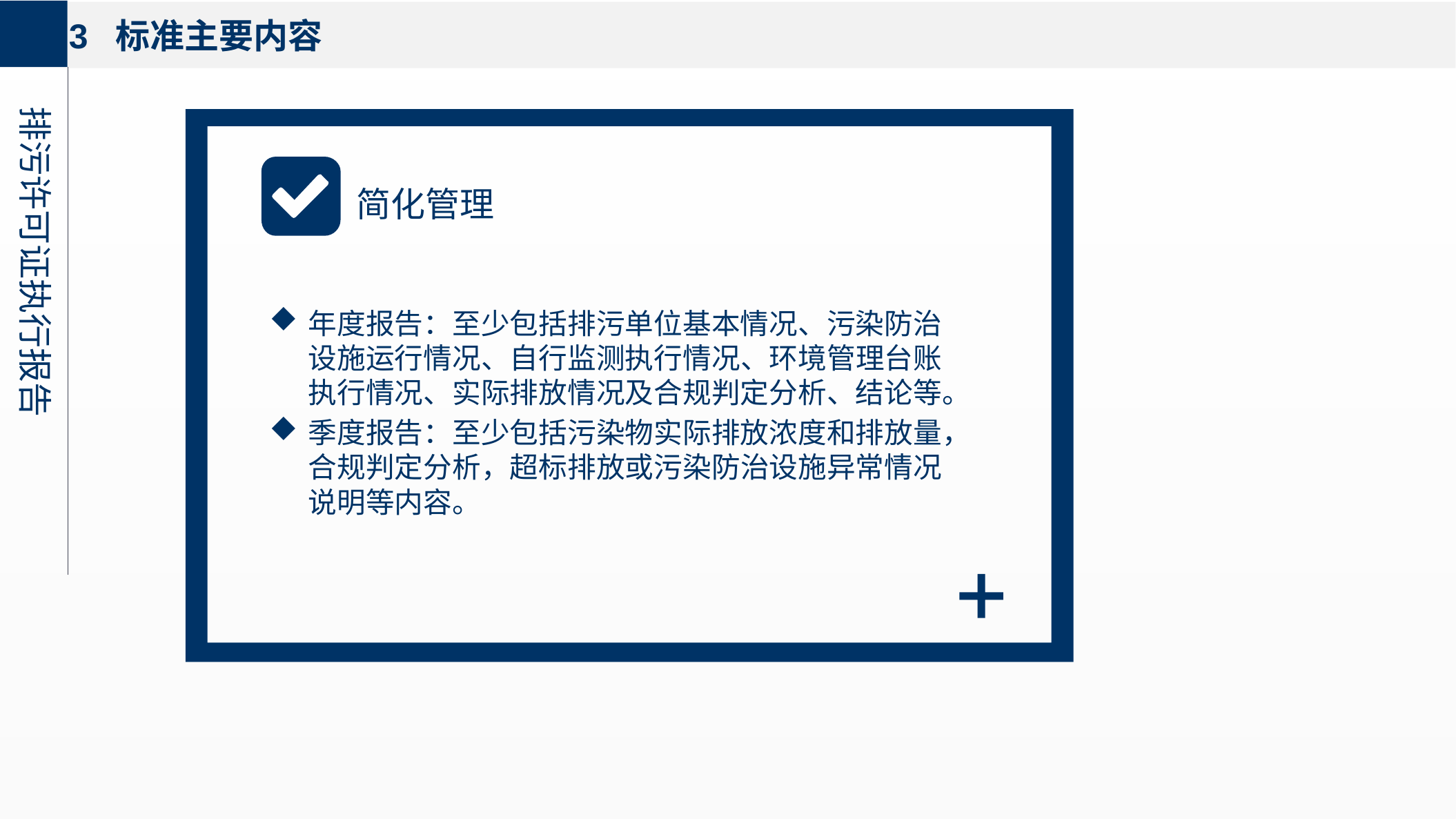

3  标准主要内容
排污许可证执行报告

简化管理
年度报告：至少包括排污单位基本情况、污染防治设施运行情况、自行监测执行情况、环境管理台账执行情况、实际排放情况及合规判定分析、结论等。
季度报告：至少包括污染物实际排放浓度和排放量，合规判定分析，超标排放或污染防治设施异常情况说明等内容。